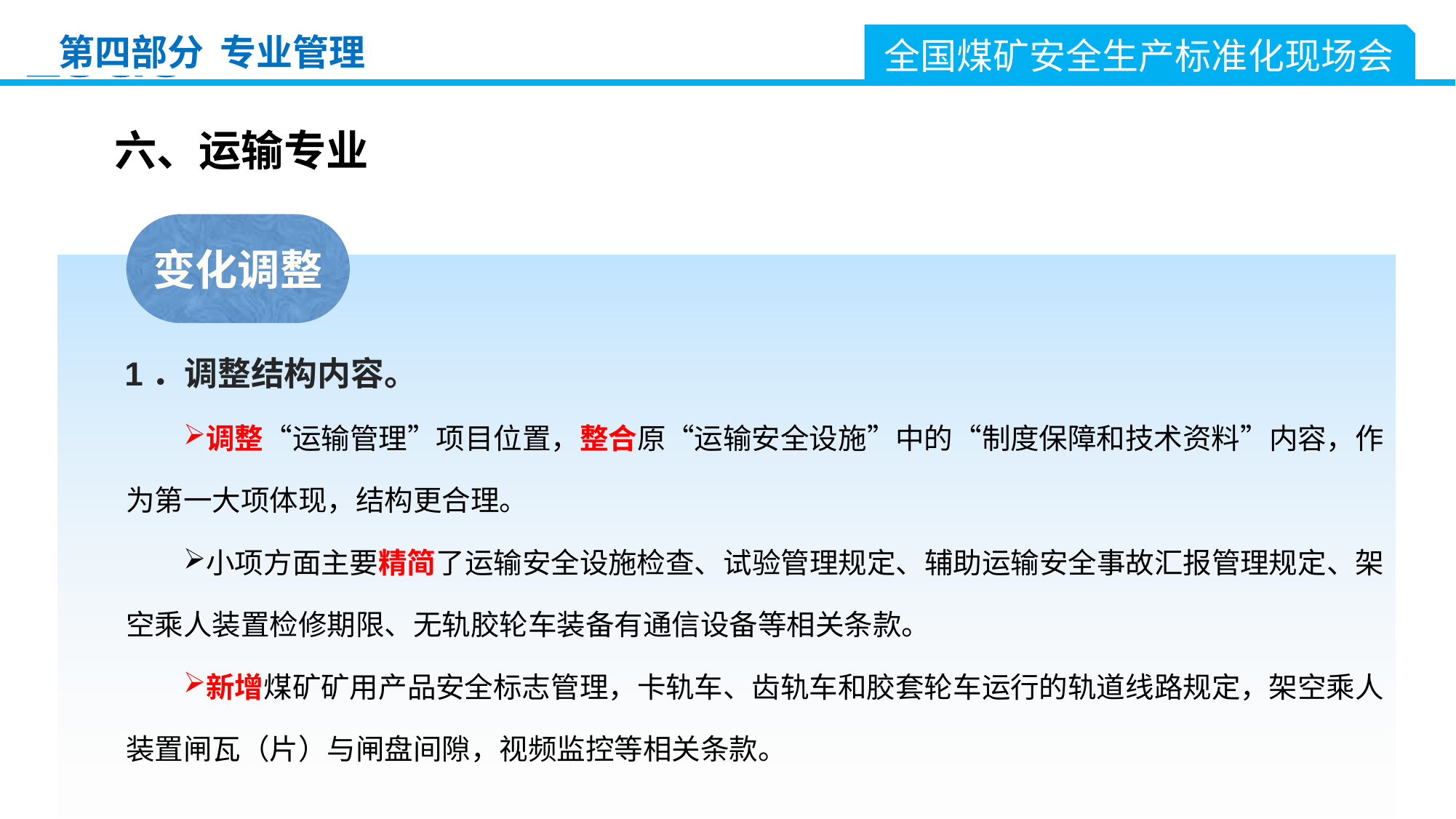

全国煤矿安全生产标准化现场会
第四部分  专业管理
六、运输专业
变化调整

1．调整结构内容。
调整“运输管理”项目位置，整合原“运输安全设施”中的“制度保障和技术资料”内容，作为第一大项体现，结构更合理。
小项方面主要精简了运输安全设施检查、试验管理规定、辅助运输安全事故汇报管理规定、架空乘人装置检修期限、无轨胶轮车装备有通信设备等相关条款。
新增煤矿矿用产品安全标志管理，卡轨车、齿轨车和胶套轮车运行的轨道线路规定，架空乘人装置闸瓦（片）与闸盘间隙，视频监控等相关条款。